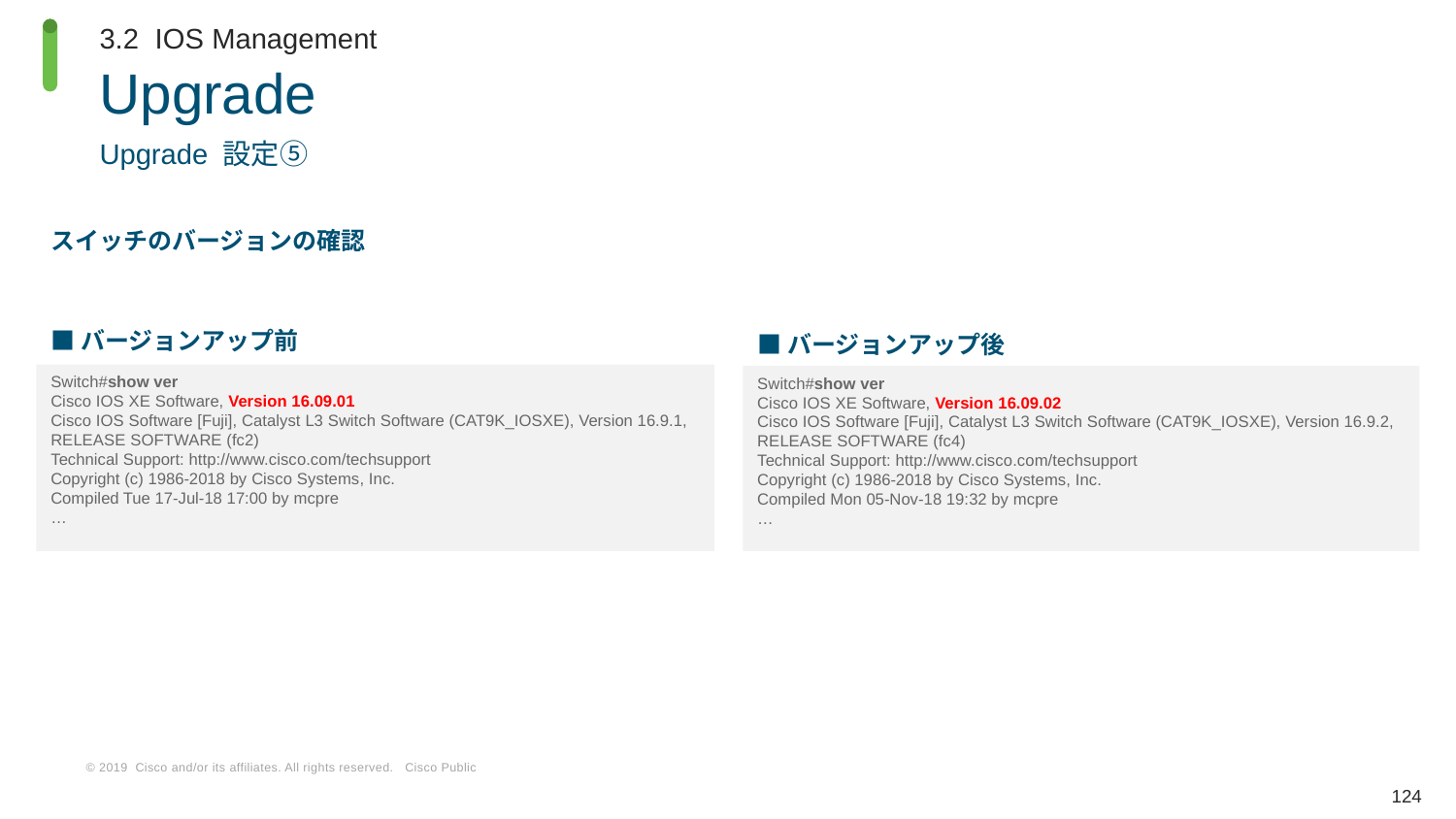

3.2  IOS Management
# Upgrade
Upgrade 設定⑤
スイッチのバージョンの確認
■バージョンアップ前
■バージョンアップ後
Switch#show ver
Cisco IOS XE Software, Version 16.09.01
Cisco IOS Software [Fuji], Catalyst L3 Switch Software (CAT9K_IOSXE), Version 16.9.1, RELEASE SOFTWARE (fc2)
Technical Support: http://www.cisco.com/techsupport
Copyright (c) 1986-2018 by Cisco Systems, Inc.
Compiled Tue 17-Jul-18 17:00 by mcpre
…
Switch#show ver
Cisco IOS XE Software, Version 16.09.02
Cisco IOS Software [Fuji], Catalyst L3 Switch Software (CAT9K_IOSXE), Version 16.9.2, RELEASE SOFTWARE (fc4)
Technical Support: http://www.cisco.com/techsupport
Copyright (c) 1986-2018 by Cisco Systems, Inc.
Compiled Mon 05-Nov-18 19:32 by mcpre
…
124